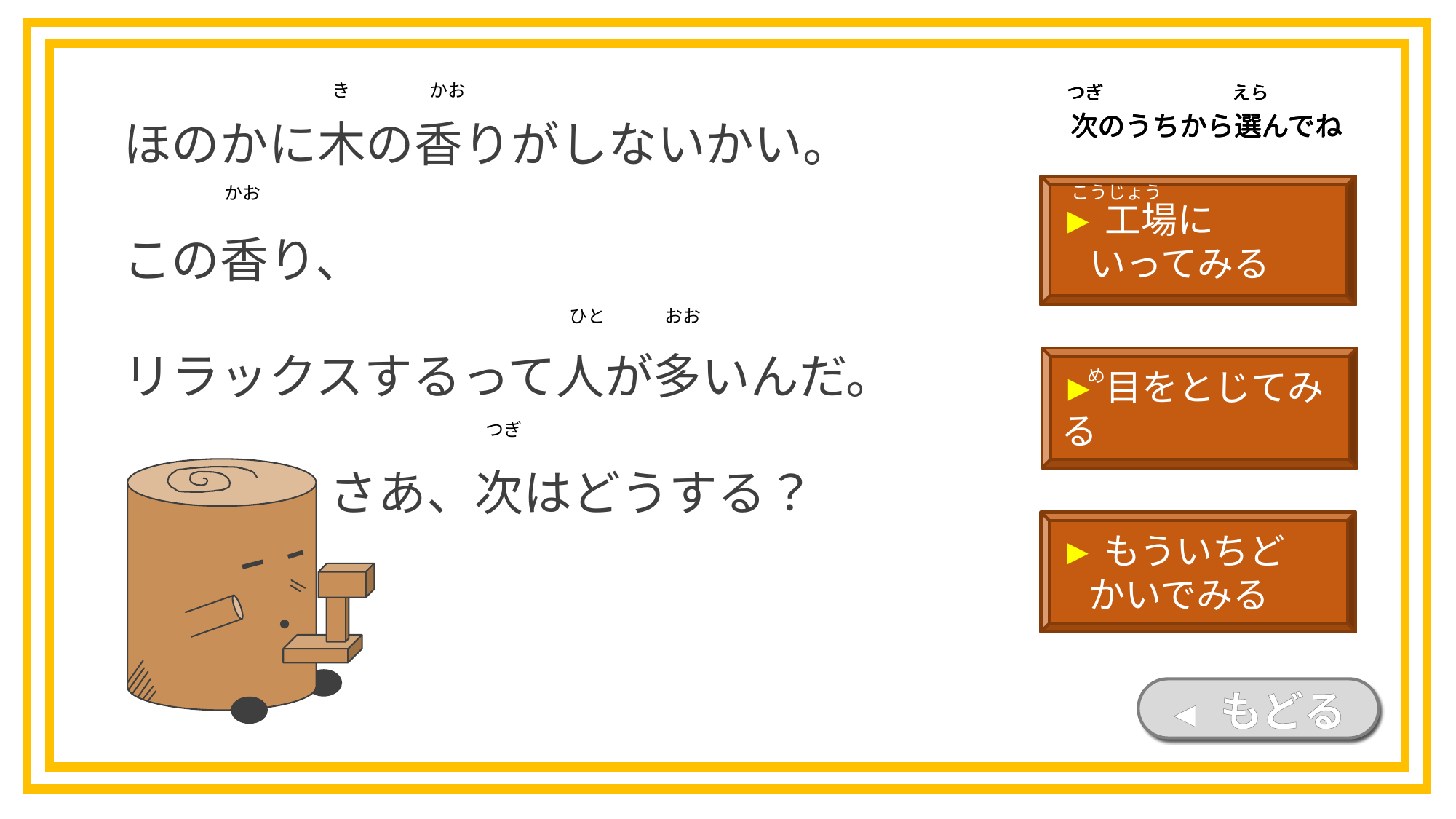

ほのかに木の香りがしないかい。
この香り、
リラックスするって人が多いんだ。　		　　さあ、次はどうする？
き
かお
つぎ
えら
次のうちから選んでね
つぎ
えら
次のうちから選んでね
つぎ
えら
次のうちから選んでね
つぎ
えら
次のうちから選んでね
こうじょう
►工場に
  いってみる
かお
ひと
おお
►目をとじてみる
め
つぎ

►もういちど
  かいでみる

◄ もどる